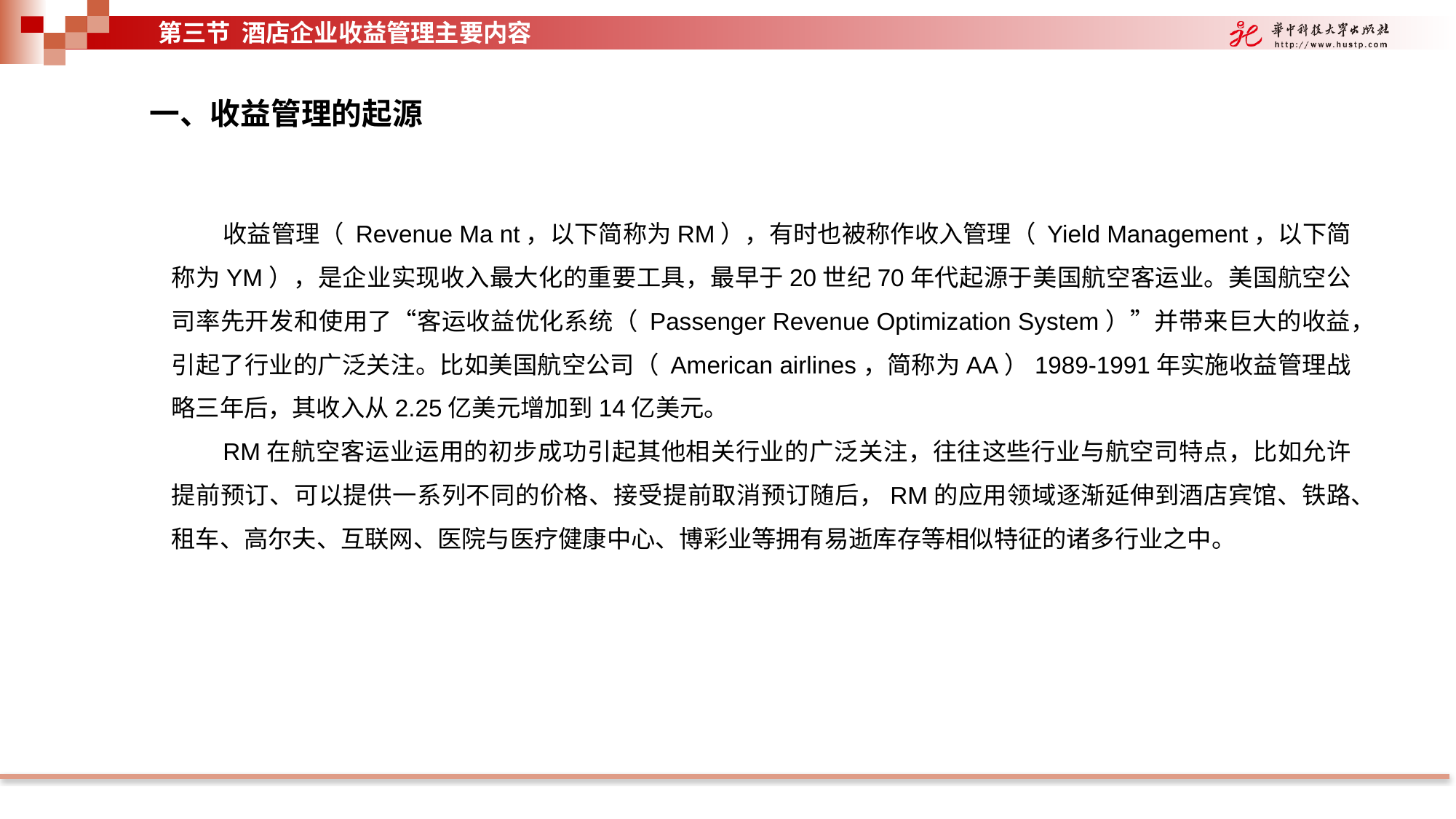

第三节  酒店企业收益管理主要内容
一、收益管理的起源
收益管理（ Revenue Ma nt，以下简称为RM），有时也被称作收入管理（ Yield Management，以下简称为YM），是企业实现收入最大化的重要工具，最早于20世纪70年代起源于美国航空客运业。美国航空公司率先开发和使用了“客运收益优化系统（ Passenger Revenue Optimization System）”并带来巨大的收益，引起了行业的广泛关注。比如美国航空公司（ American airlines，简称为AA）1989-1991年实施收益管理战略三年后，其收入从2.25亿美元增加到14亿美元。
RM在航空客运业运用的初步成功引起其他相关行业的广泛关注，往往这些行业与航空司特点，比如允许提前预订、可以提供一系列不同的价格、接受提前取消预订随后，RM的应用领域逐渐延伸到酒店宾馆、铁路、租车、高尔夫、互联网、医院与医疗健康中心、博彩业等拥有易逝库存等相似特征的诸多行业之中。